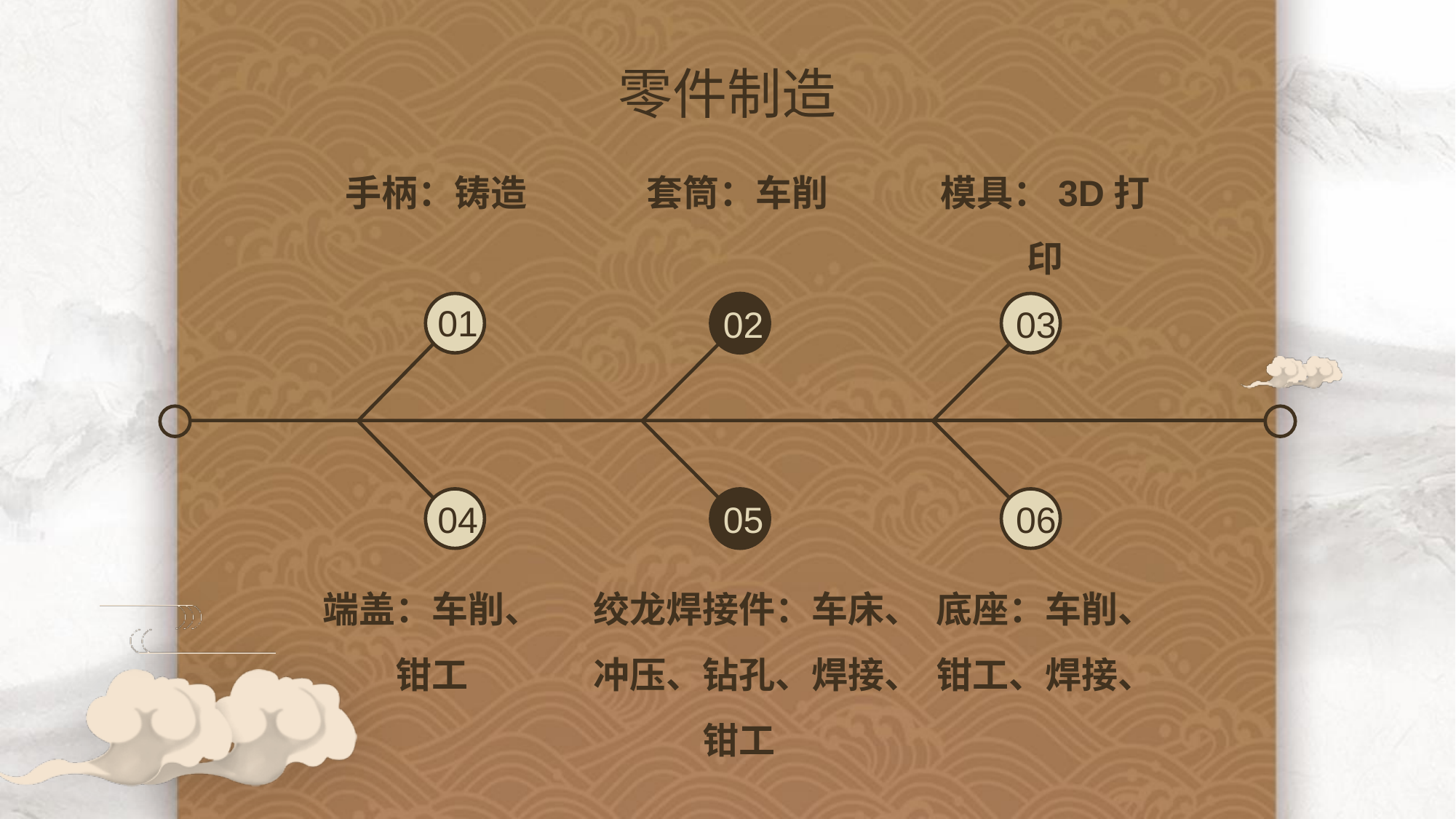

零件制造
手柄：铸造
套筒：车削
模具：3D打印

01
02
03

04
05
06
端盖：车削、钳工
绞龙焊接件：车床、冲压、钻孔、焊接、钳工
底座：车削、钳工、焊接、